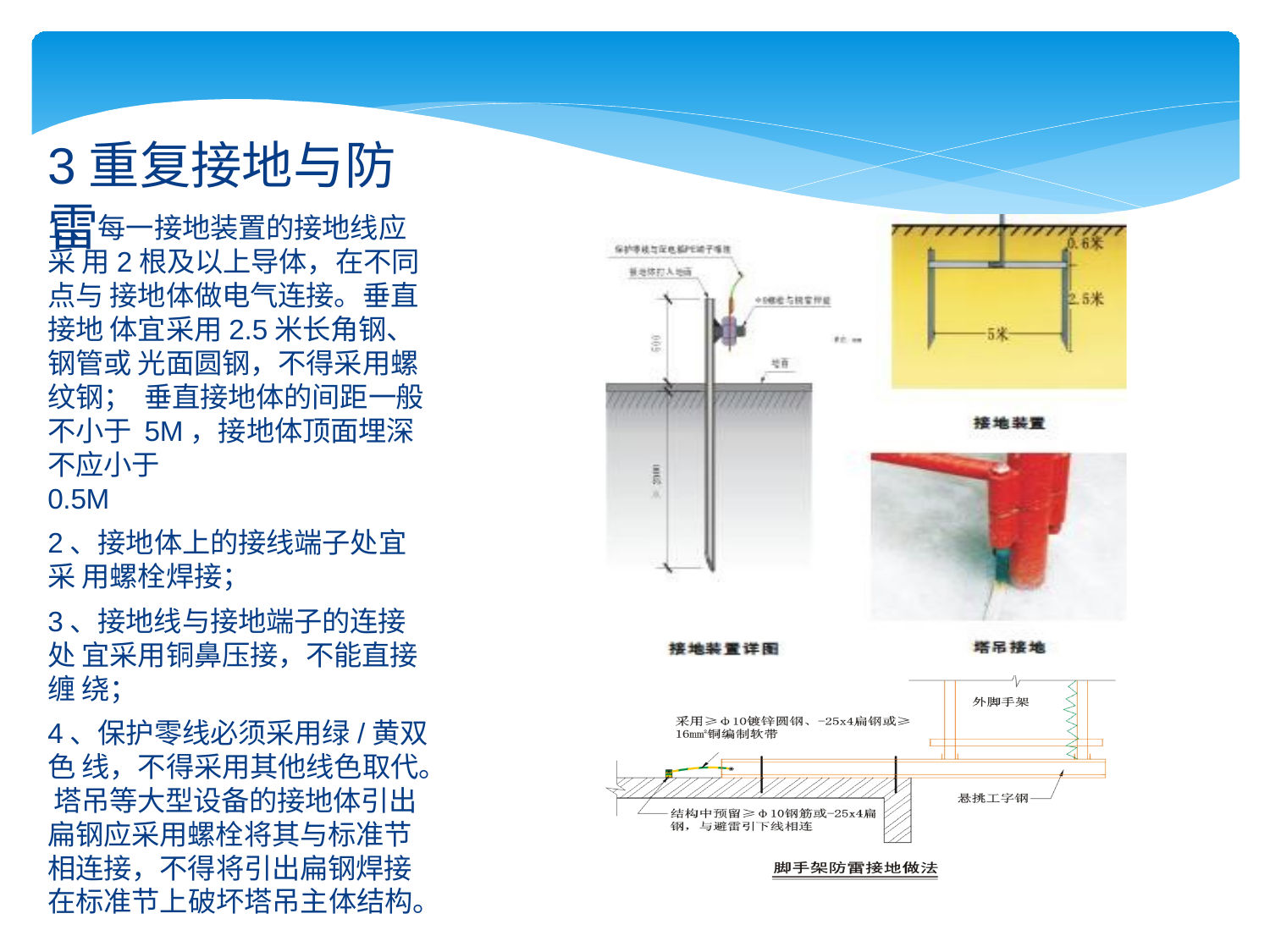

# 3重复接地与防雷
1、每一接地装置的接地线应采 用2根及以上导体，在不同点与 接地体做电气连接。垂直接地 体宜采用2.5米长角钢、钢管或 光面圆钢，不得采用螺纹钢；  垂直接地体的间距一般不小于 5M，接地体顶面埋深不应小于
0.5M
2、接地体上的接线端子处宜采 用螺栓焊接；
3、接地线与接地端子的连接处 宜采用铜鼻压接，不能直接缠 绕；
4、保护零线必须采用绿/黄双色 线，不得采用其他线色取代。 塔吊等大型设备的接地体引出 扁钢应采用螺栓将其与标准节 相连接，不得将引出扁钢焊接 在标准节上破坏塔吊主体结构。